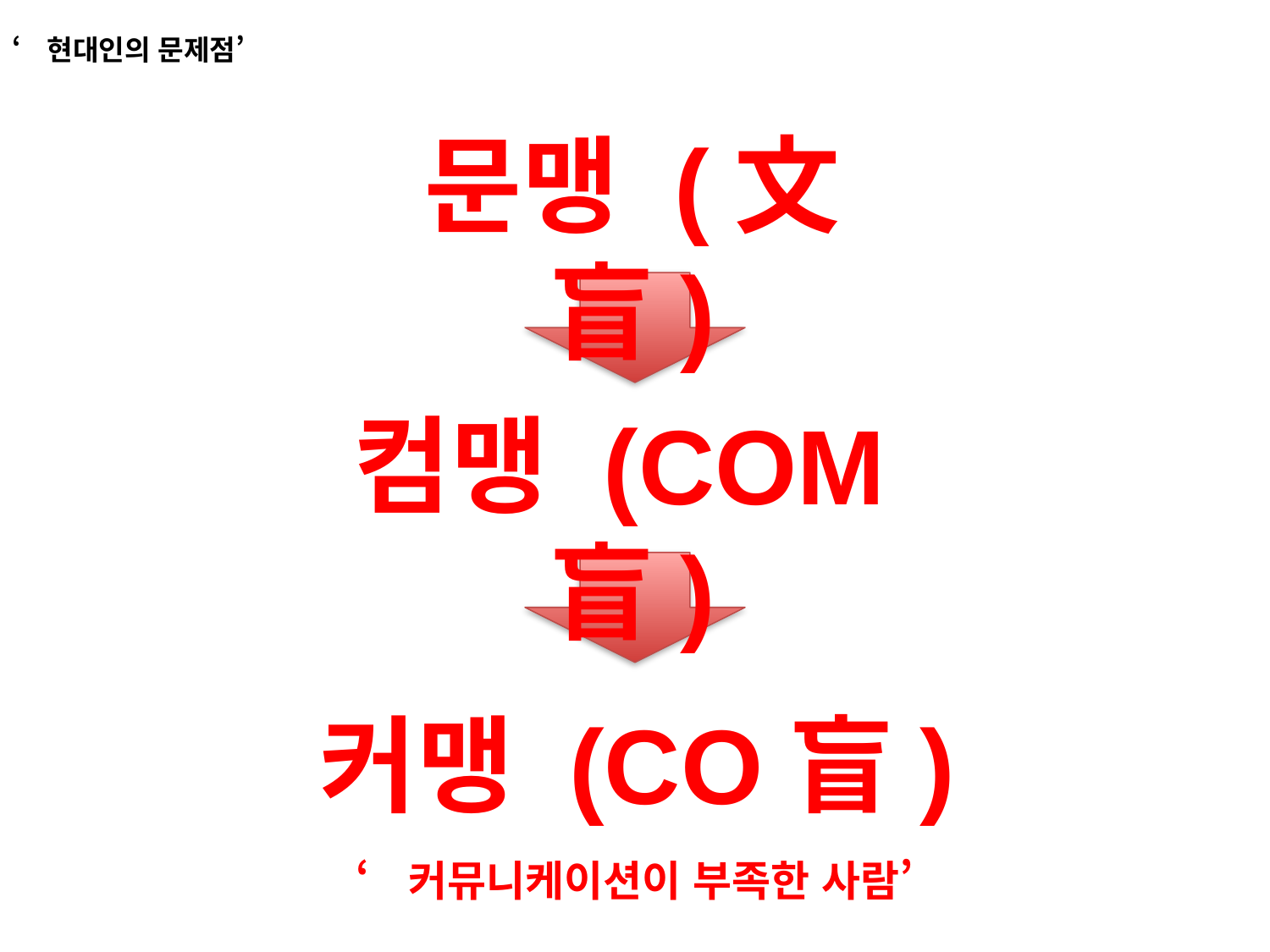

‘현대인의 문제점’
문맹 (文盲)

컴맹 (COM盲)

커맹 (CO盲)
‘커뮤니케이션이 부족한 사람’